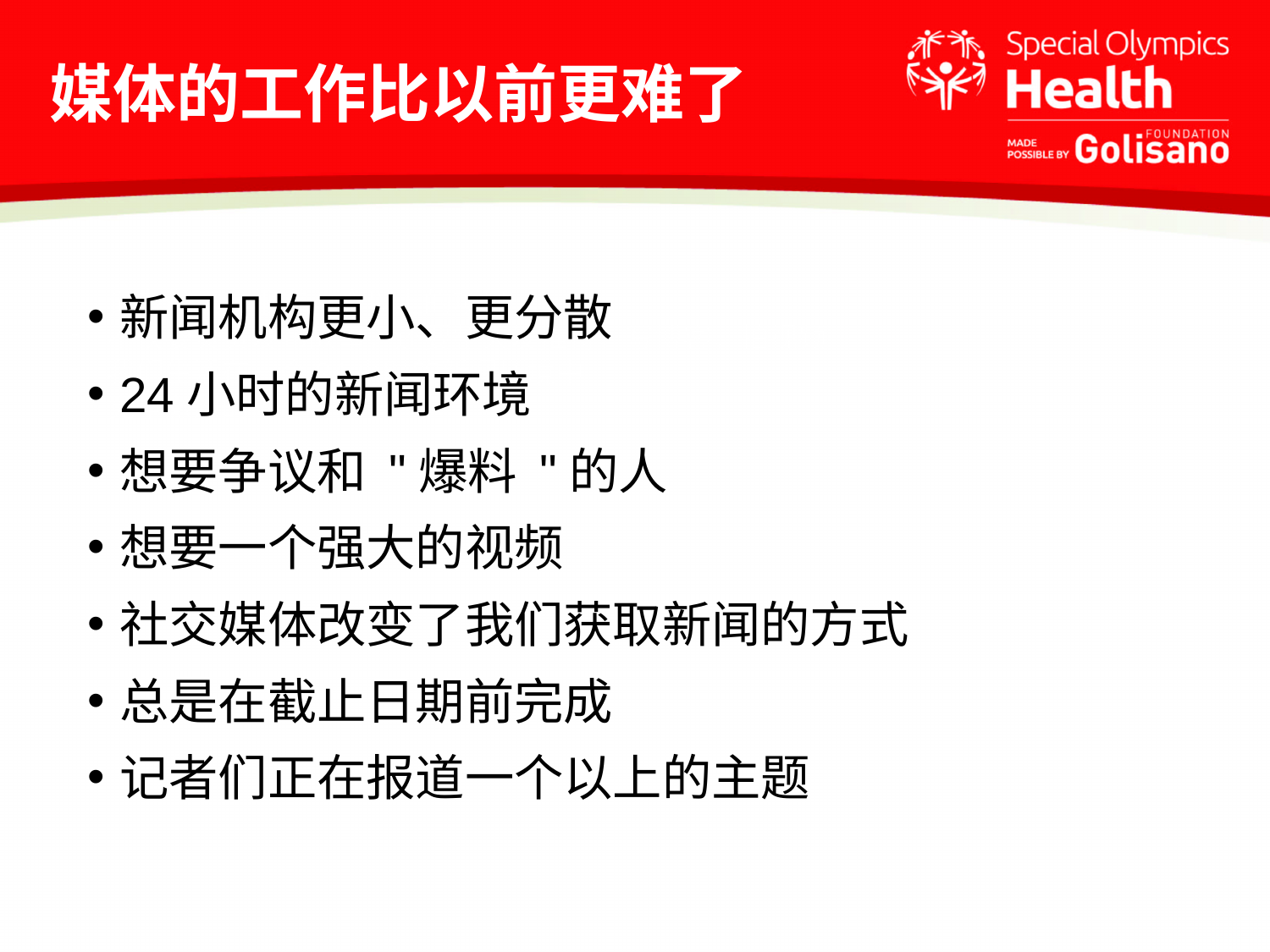

# 媒体的工作比以前更难了
记者们正在报道一个以上的项目
不仅要负责发布故事，还要整天发推特，写博客，拍视频
我们生活在一个24小时的新闻环境中
竞争激烈的内容

新闻机构更小、更分散
24小时的新闻环境
想要争议和 "爆料 "的人
想要一个强大的视频
社交媒体改变了我们获取新闻的方式
总是在截止日期前完成
记者们正在报道一个以上的主题